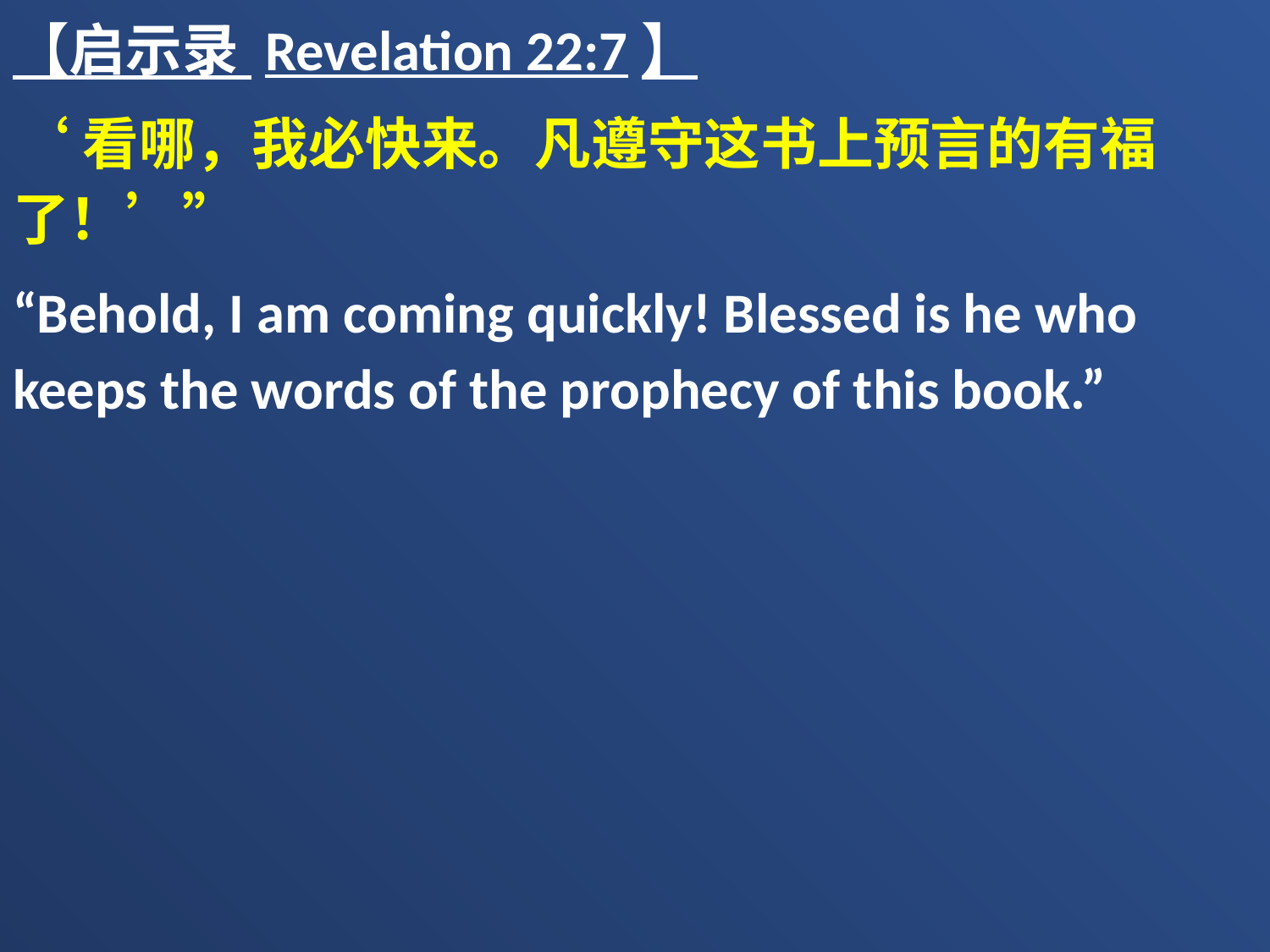

【启示录 Revelation 22:7】
‘看哪，我必快来。凡遵守这书上预言的有福了！’”
“Behold, I am coming quickly! Blessed is he who keeps the words of the prophecy of this book.”